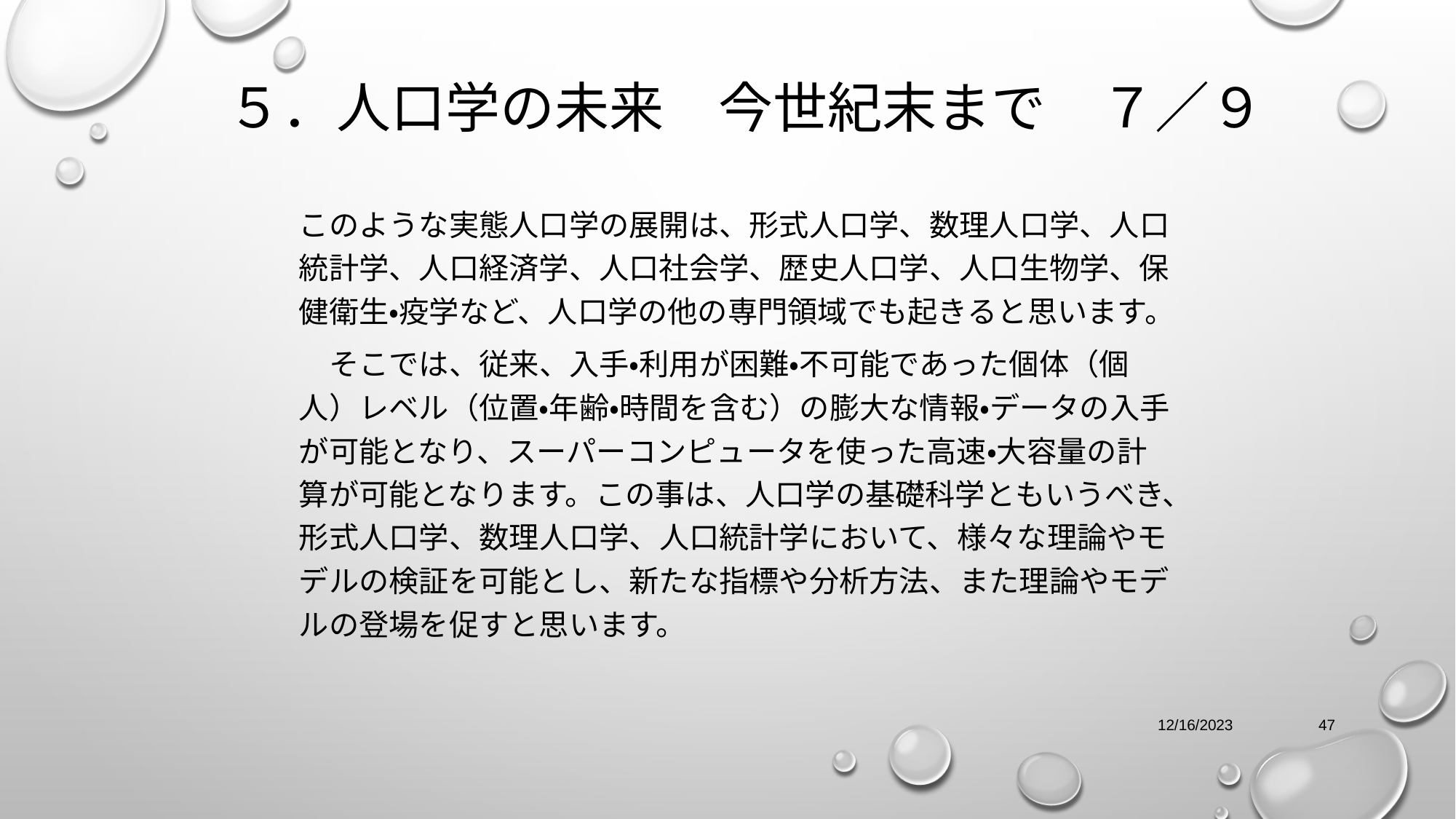

# ５．人口学の未来　今世紀末まで　７／９
このような実態人口学の展開は、形式人口学、数理人口学、人口統計学、人口経済学、人口社会学、歴史人口学、人口生物学、保健衛生・疫学など、人口学の他の専門領域でも起きると思います。
　そこでは、従来、入手・利用が困難・不可能であった個体（個人）レベル（位置・年齢・時間を含む）の膨大な情報・データの入手が可能となり、スーパーコンピュータを使った高速・大容量の計算が可能となります。この事は、人口学の基礎科学ともいうべき、形式人口学、数理人口学、人口統計学において、様々な理論やモデルの検証を可能とし、新たな指標や分析方法、また理論やモデルの登場を促すと思います。
12/16/2023
47